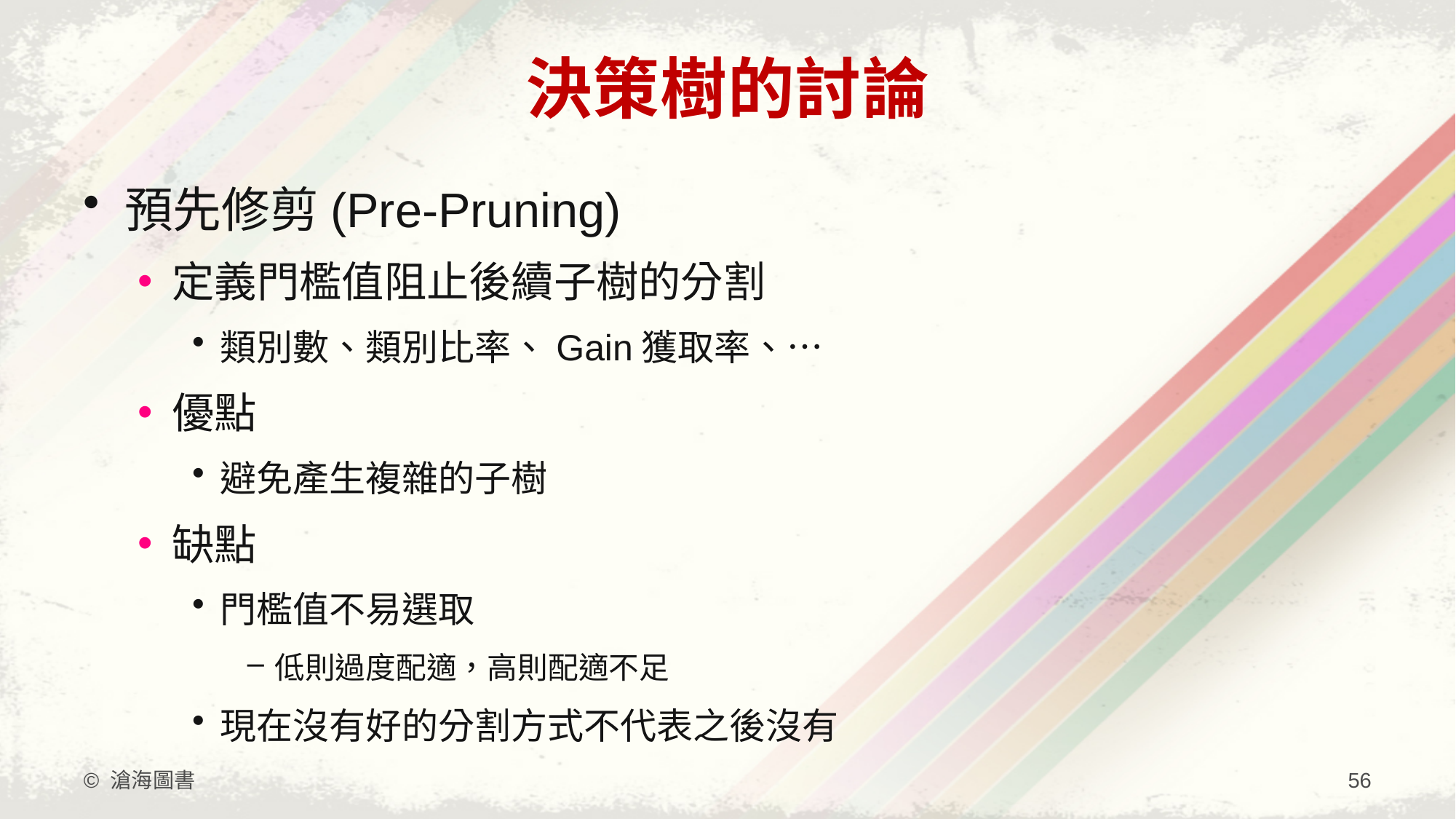

# 決策樹的討論
預先修剪(Pre-Pruning)
定義門檻值阻止後續子樹的分割
類別數、類別比率、Gain獲取率、…
優點
避免產生複雜的子樹
缺點
門檻值不易選取
低則過度配適，高則配適不足
現在沒有好的分割方式不代表之後沒有
© 滄海圖書

56